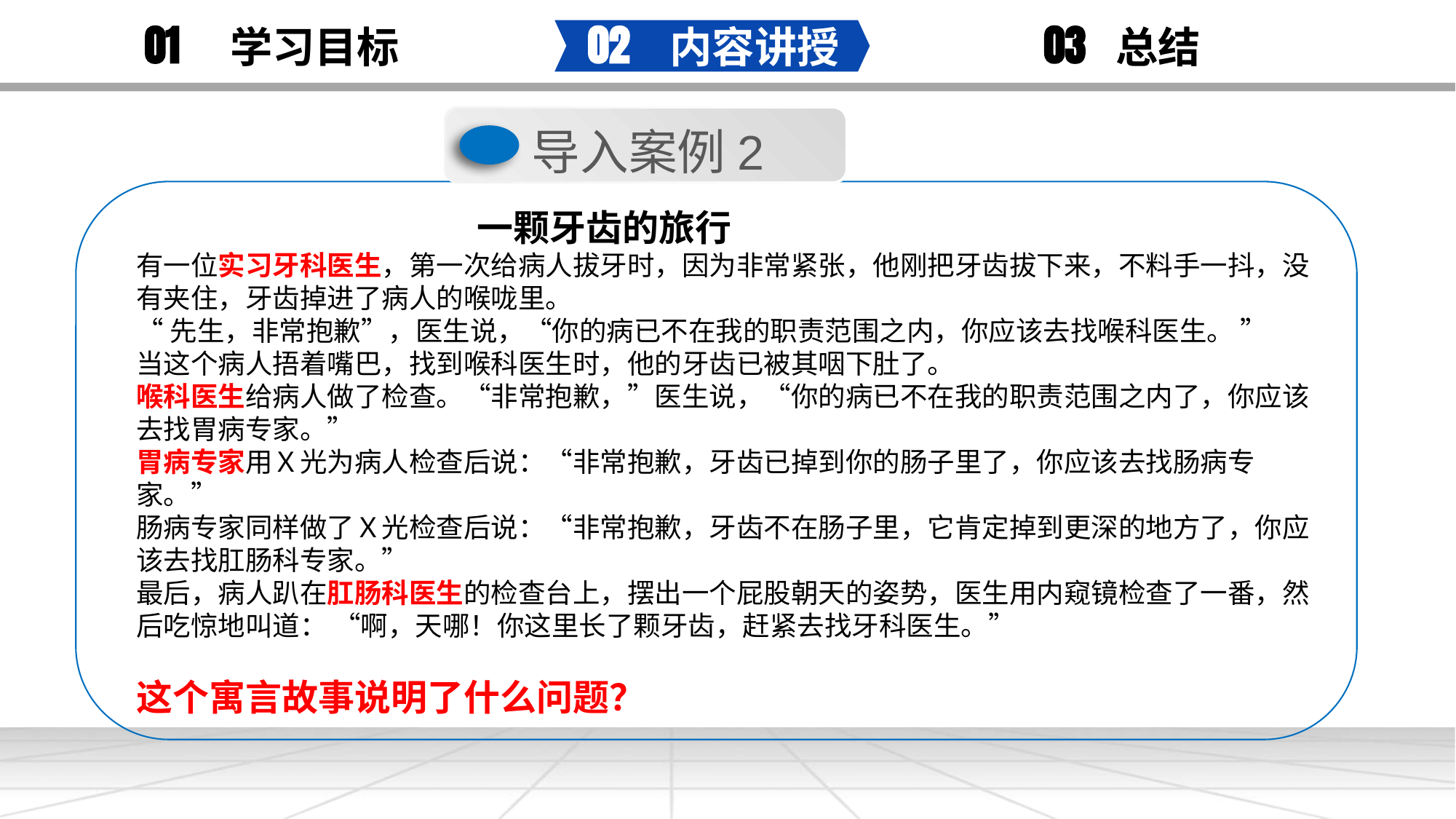

02   内容讲授
03  总结
01    学习目标

导入案例2
添加
标题

                                                      一颗牙齿的旅行
有一位实习牙科医生，第一次给病人拔牙时，因为非常紧张，他刚把牙齿拔下来，不料手一抖，没有夹住，牙齿掉进了病人的喉咙里。
“先生，非常抱歉”，医生说，“你的病已不在我的职责范围之内，你应该去找喉科医生。 ”
当这个病人捂着嘴巴，找到喉科医生时，他的牙齿已被其咽下肚了。
喉科医生给病人做了检查。“非常抱歉，”医生说，“你的病已不在我的职责范围之内了，你应该去找胃病专家。”
胃病专家用Ｘ光为病人检查后说：“非常抱歉，牙齿已掉到你的肠子里了，你应该去找肠病专家。”
肠病专家同样做了Ｘ光检查后说：“非常抱歉，牙齿不在肠子里，它肯定掉到更深的地方了，你应该去找肛肠科专家。”
最后，病人趴在肛肠科医生的检查台上，摆出一个屁股朝天的姿势，医生用内窥镜检查了一番，然后吃惊地叫道： “啊，天哪！你这里长了颗牙齿，赶紧去找牙科医生。”

这个寓言故事说明了什么问题？